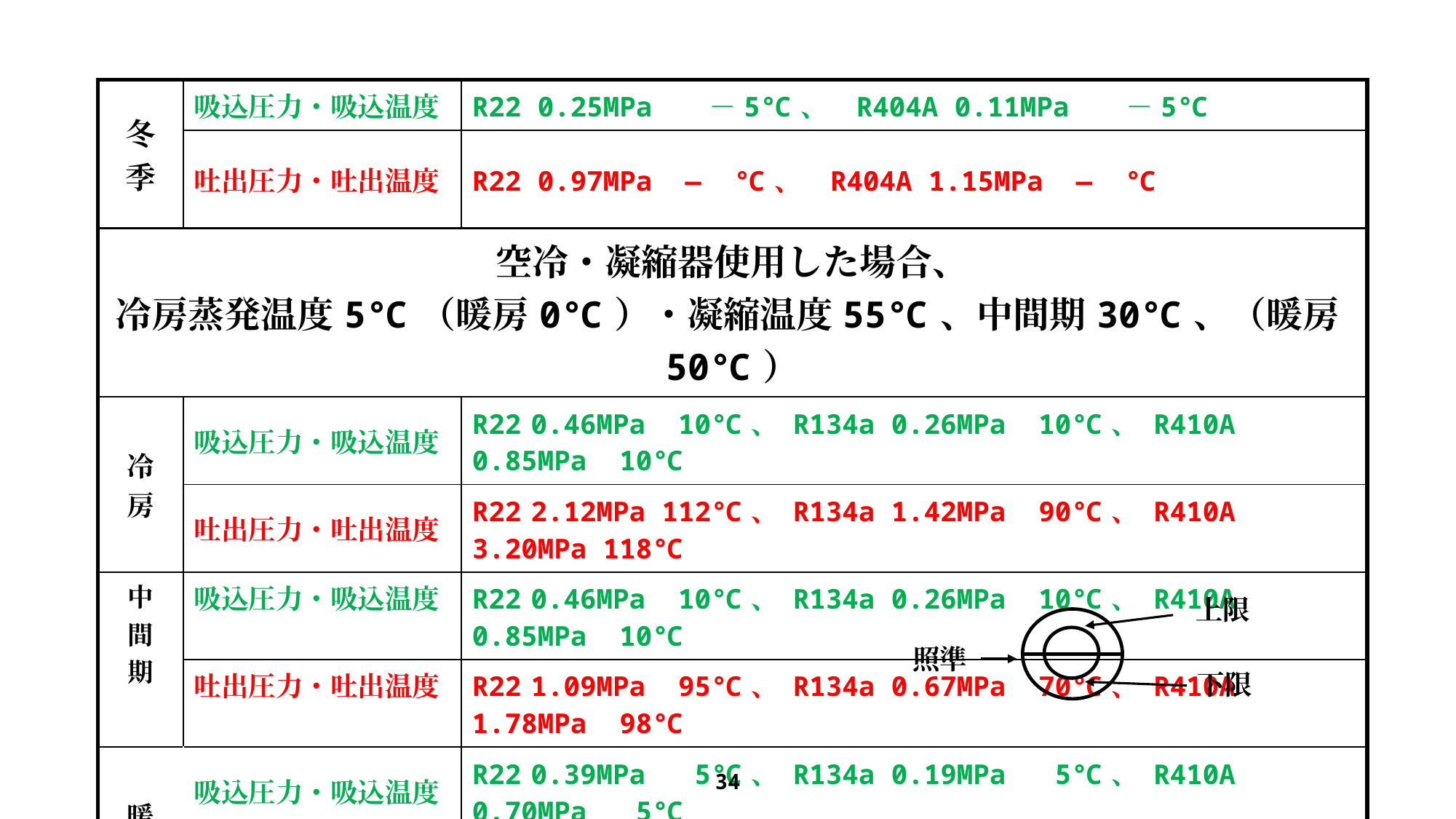

| 冬 季 | 吸込圧力・吸込温度 |  | R22 0.25MPa －5℃、 R404A 0.11MPa －5℃ |  |
| --- | --- | --- | --- | --- |
|  | 吐出圧力・吐出温度 |  | R22 0.97MPa ― ℃、 R404A 1.15MPa ― ℃ |  |
| 空冷・凝縮器使用した場合、 冷房蒸発温度5℃（暖房0℃）・凝縮温度55℃、中間期30℃、（暖房50℃） |  |  |  |  |
| 冷 房 | 吸込圧力・吸込温度 |  | R22 0.46MPa 10℃、 R134a 0.26MPa 10℃、 R410A 0.85MPa 10℃ |  |
|  | 吐出圧力・吐出温度 |  | R22 2.12MPa 112℃、 R134a 1.42MPa 90℃、 R410A 3.20MPa 118℃ |  |
| 中 間 期 | 吸込圧力・吸込温度 |  | R22 0.46MPa 10℃、 R134a 0.26MPa 10℃、 R410A 0.85MPa 10℃ |  |
|  | 吐出圧力・吐出温度 |  | R22 1.09MPa 95℃、 R134a 0.67MPa 70℃、 R410A 1.78MPa 98℃ |  |
| 暖 房 | 吸込圧力・吸込温度 |  | R22 0.39MPa 5℃、 R134a 0.19MPa 5℃、 R410A 0.70MPa 5℃ |  |
|  | 吐出圧力・吐出温度 |  | R22 1.84MPa 110℃、 R134a 1.21MPa 82℃、 R410A 2.96MPa 112℃ |  |
| 油　圧 潤滑油 ポンプ 油面計 |  | 油圧：吸込み圧力＋0.15～0.4MPaの間に調整する 油温：運転条件により異なるが通常50℃以下 油量：油清浄度・透明で濁りの無いもの | 油圧：吸込み圧力＋0.15～0.4MPaの間に調整する 油温：運転条件により異なるが通常50℃以下 |  |
上限

照準
下限
34